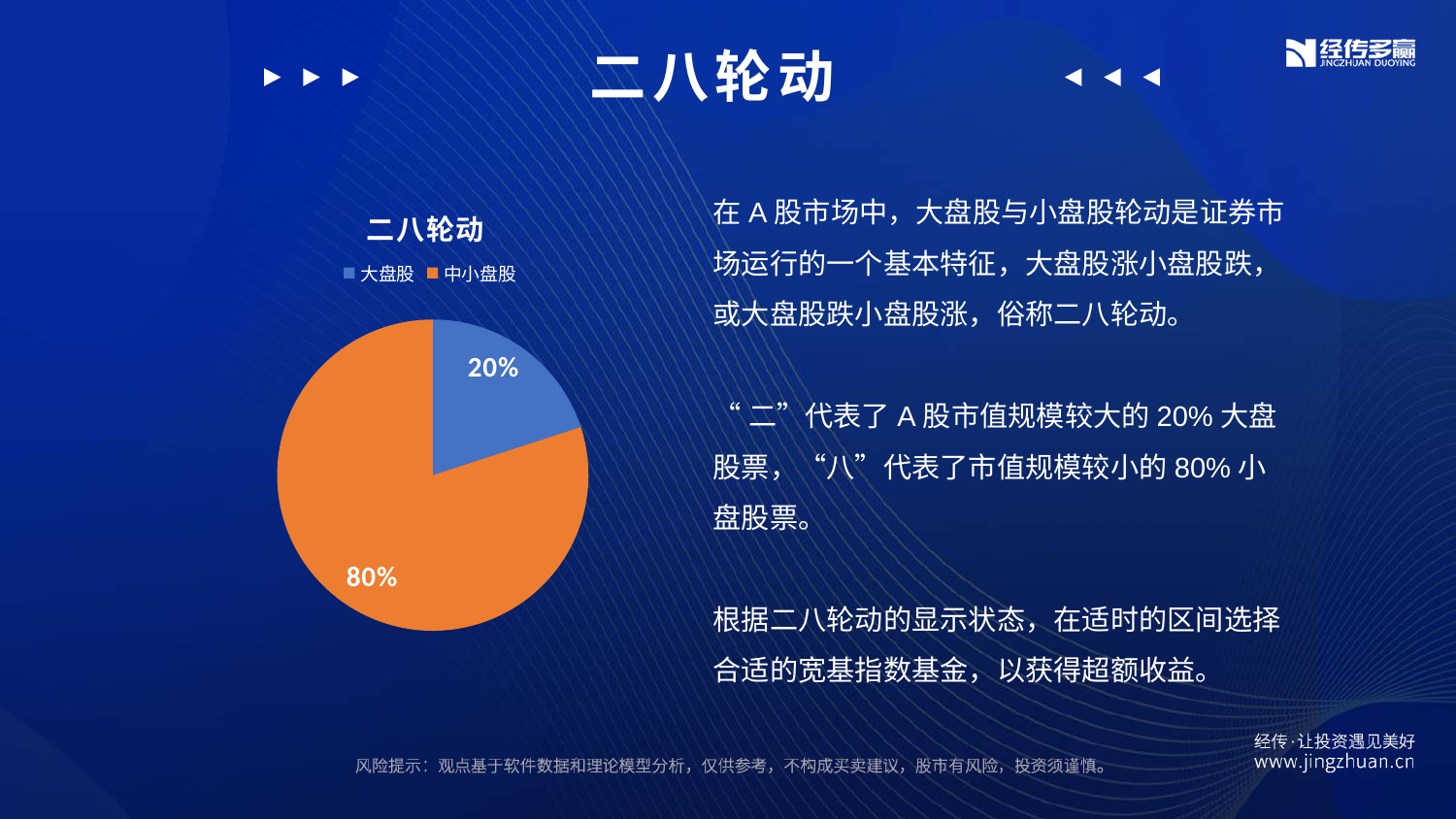

二八轮动

### Chart: 二八轮动

| Category | 二八轮动 |
|---|---|
| 大盘股 | 0.2 |
| 中小盘股 | 0.8 |
在A股市场中，大盘股与小盘股轮动是证券市场运行的一个基本特征，大盘股涨小盘股跌，或大盘股跌小盘股涨，俗称二八轮动。

“二”代表了A股市值规模较大的20%大盘股票，“八”代表了市值规模较小的80%小盘股票。

根据二八轮动的显示状态，在适时的区间选择合适的宽基指数基金，以获得超额收益。